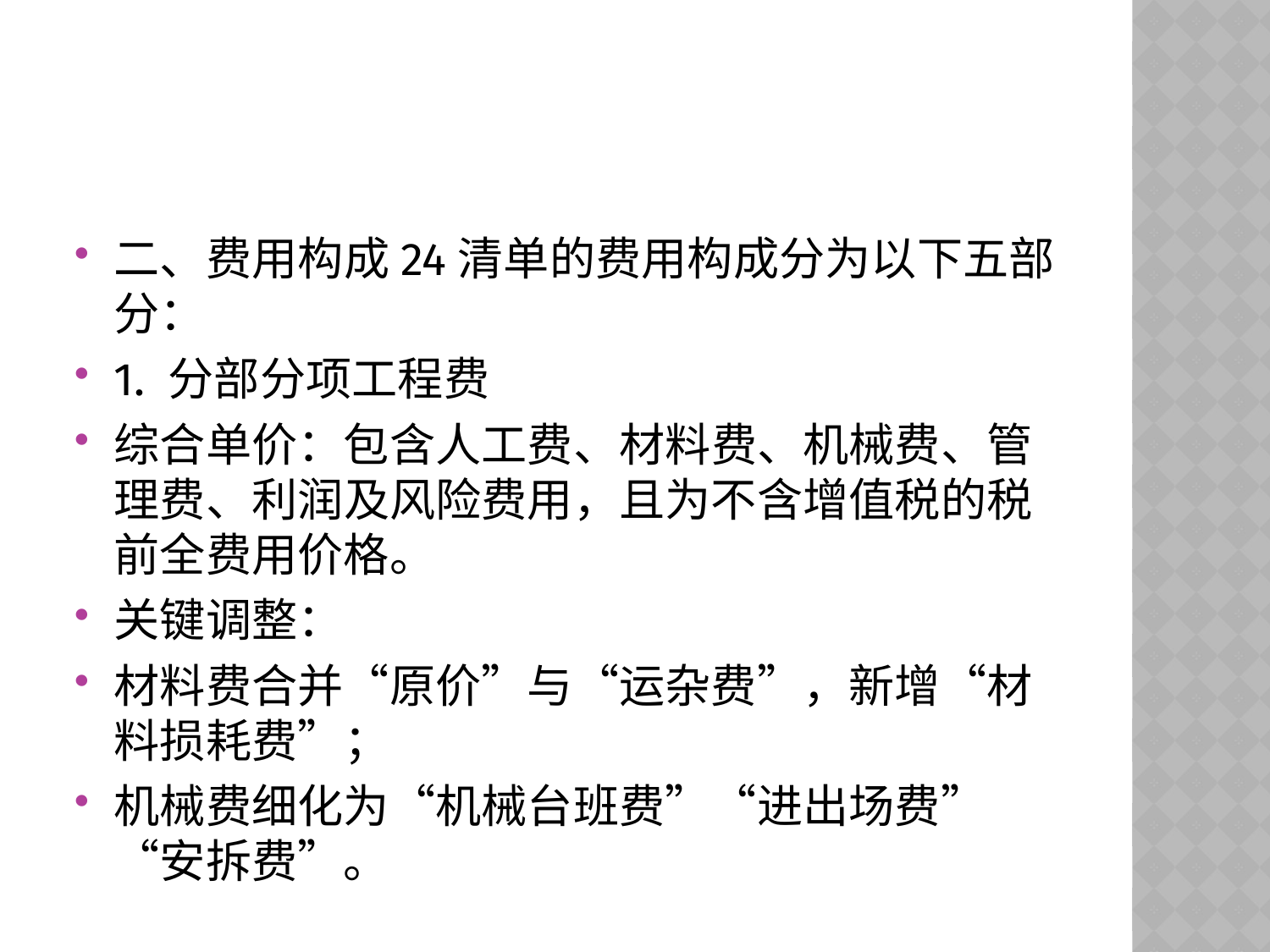

#
二、费用构成24清单的费用构成分为以下五部分：
1. 分部分项工程费
综合单价：包含人工费、材料费、机械费、管理费、利润及风险费用，且为不含增值税的税前全费用价格。
关键调整：
材料费合并“原价”与“运杂费”，新增“材料损耗费”；
机械费细化为“机械台班费”“进出场费”“安拆费”。